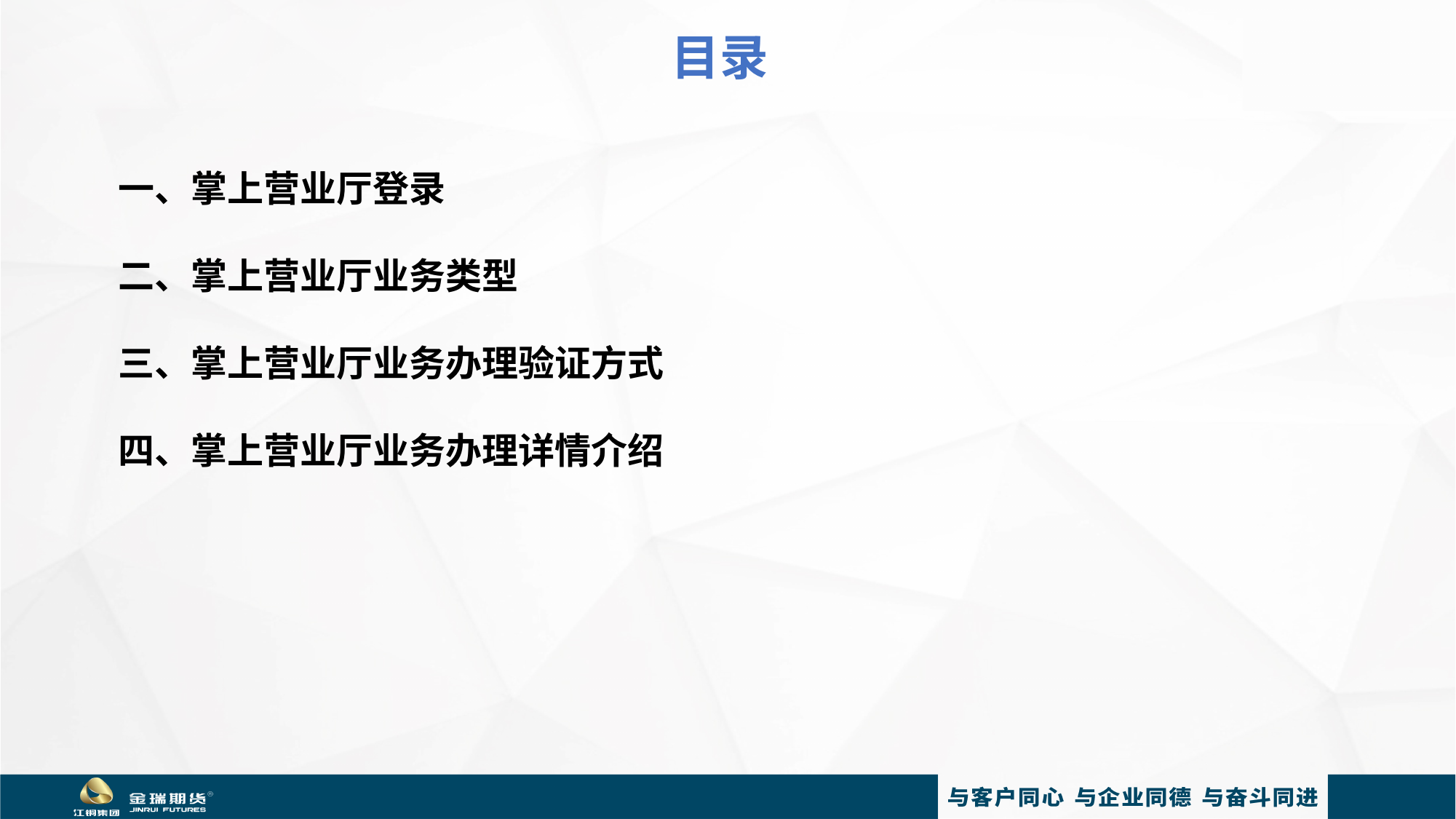

目录

一、掌上营业厅登录

二、掌上营业厅业务类型

三、掌上营业厅业务办理验证方式

四、掌上营业厅业务办理详情介绍